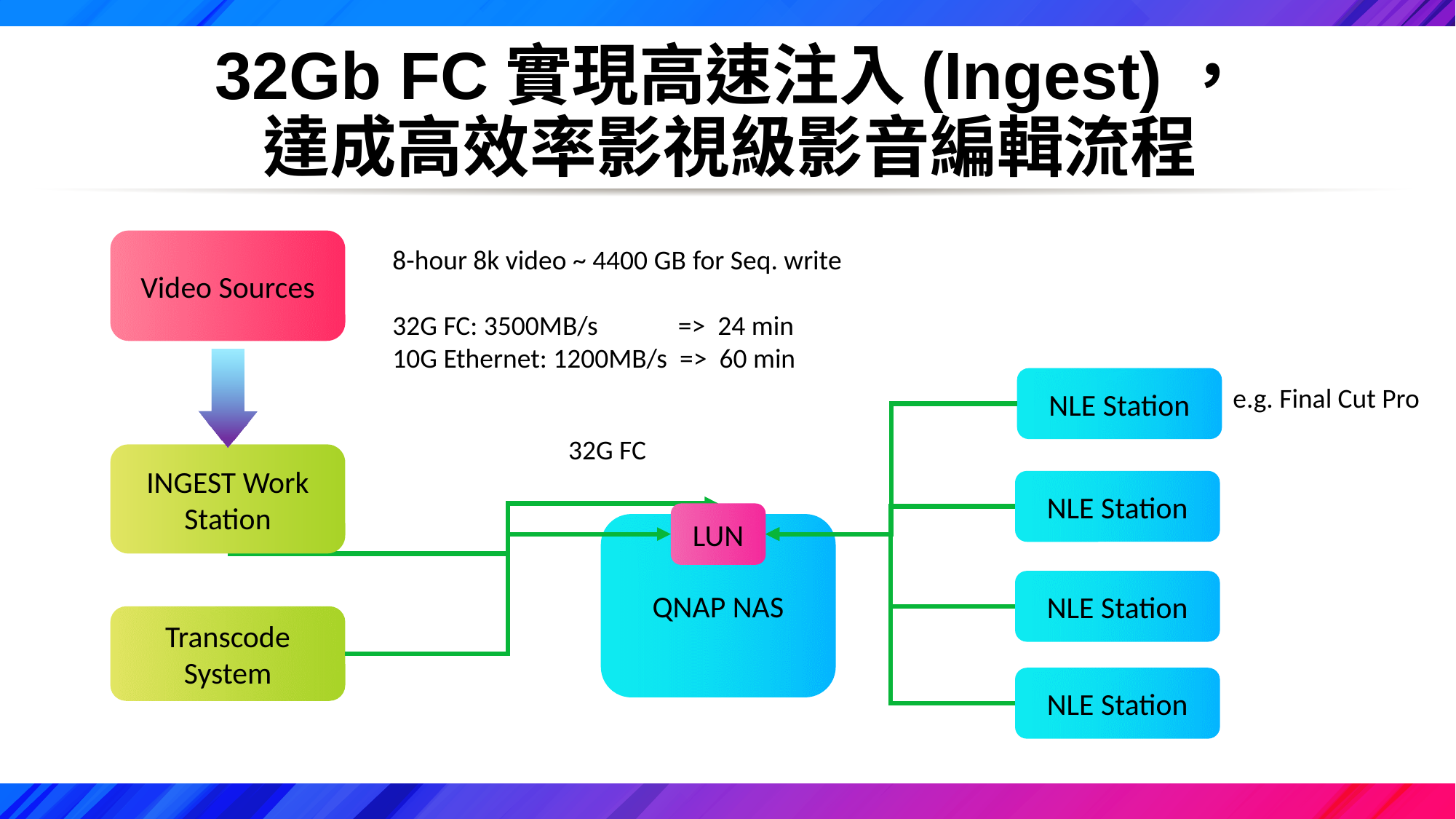

# 32Gb FC實現高速注入(Ingest)， 達成高效率影視級影音編輯流程
Video Sources
8-hour 8k video ~ 4400 GB for Seq. write

32G FC: 3500MB/s             =>  24 min
10G Ethernet: 1200MB/s  =>  60 min

NLE Station
e.g. Final Cut Pro
32G FC
INGEST Work Station
NLE Station
LUN
QNAP NAS
NLE Station
Transcode System
NLE Station